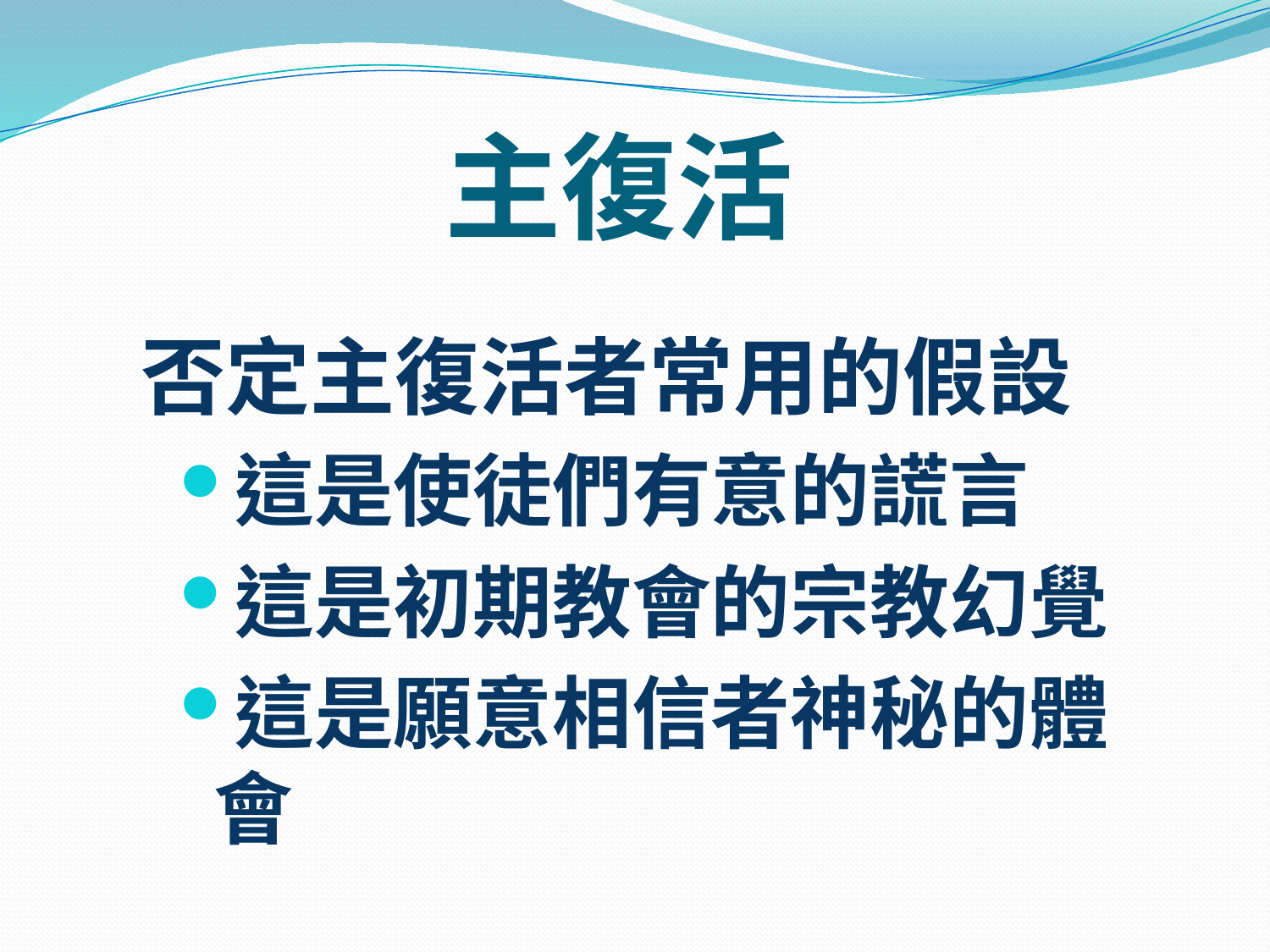

# 主復活
否定主復活者常用的假設
這是使徒們有意的謊言
這是初期教會的宗教幻覺
這是願意相信者神秘的體會